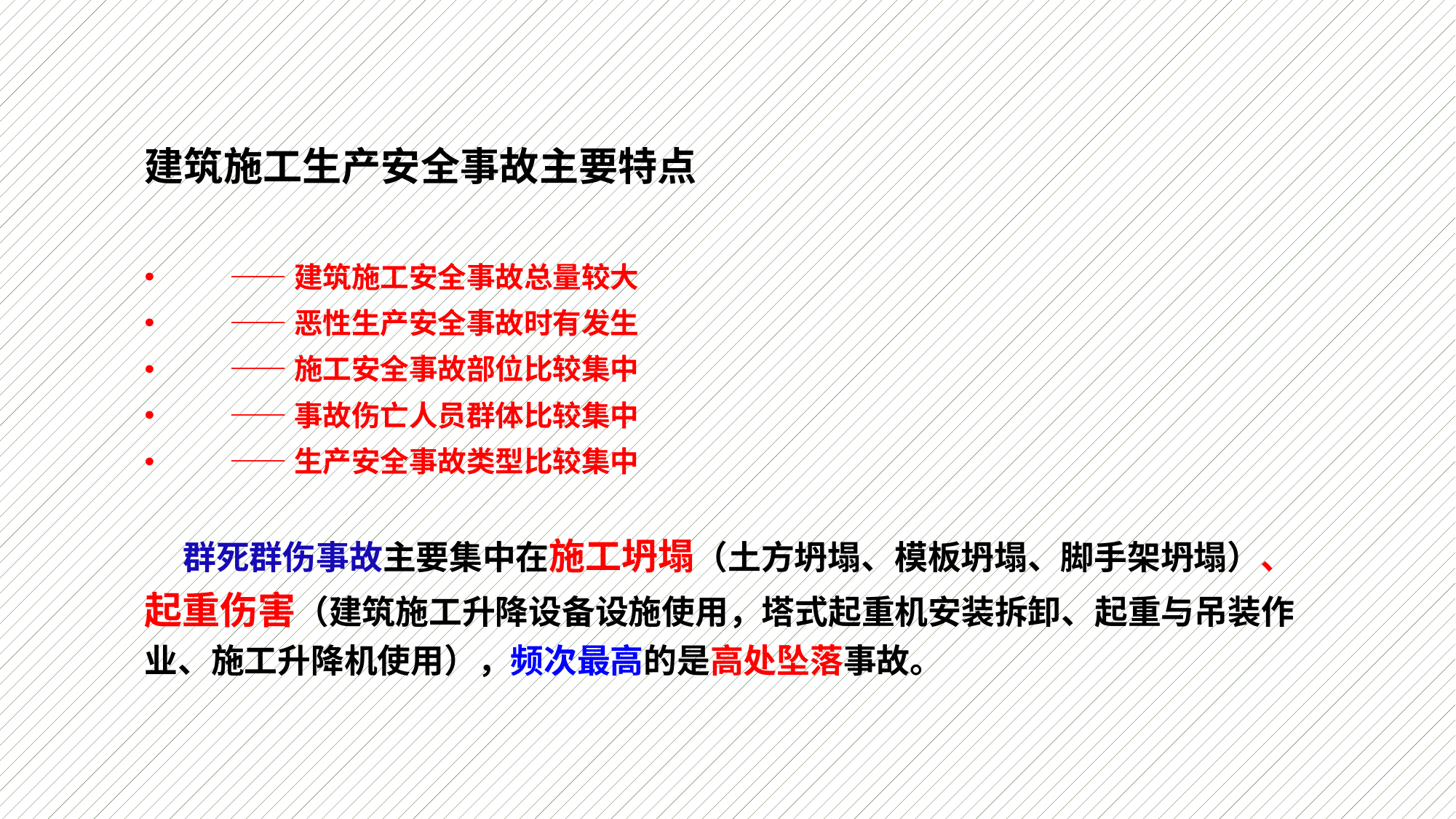

建筑施工生产安全事故主要特点

——建筑施工安全事故总量较大
——恶性生产安全事故时有发生
——施工安全事故部位比较集中
——事故伤亡人员群体比较集中
——生产安全事故类型比较集中

    群死群伤事故主要集中在施工坍塌（土方坍塌、模板坍塌、脚手架坍塌）、起重伤害（建筑施工升降设备设施使用，塔式起重机安装拆卸、起重与吊装作业、施工升降机使用），频次最高的是高处坠落事故。